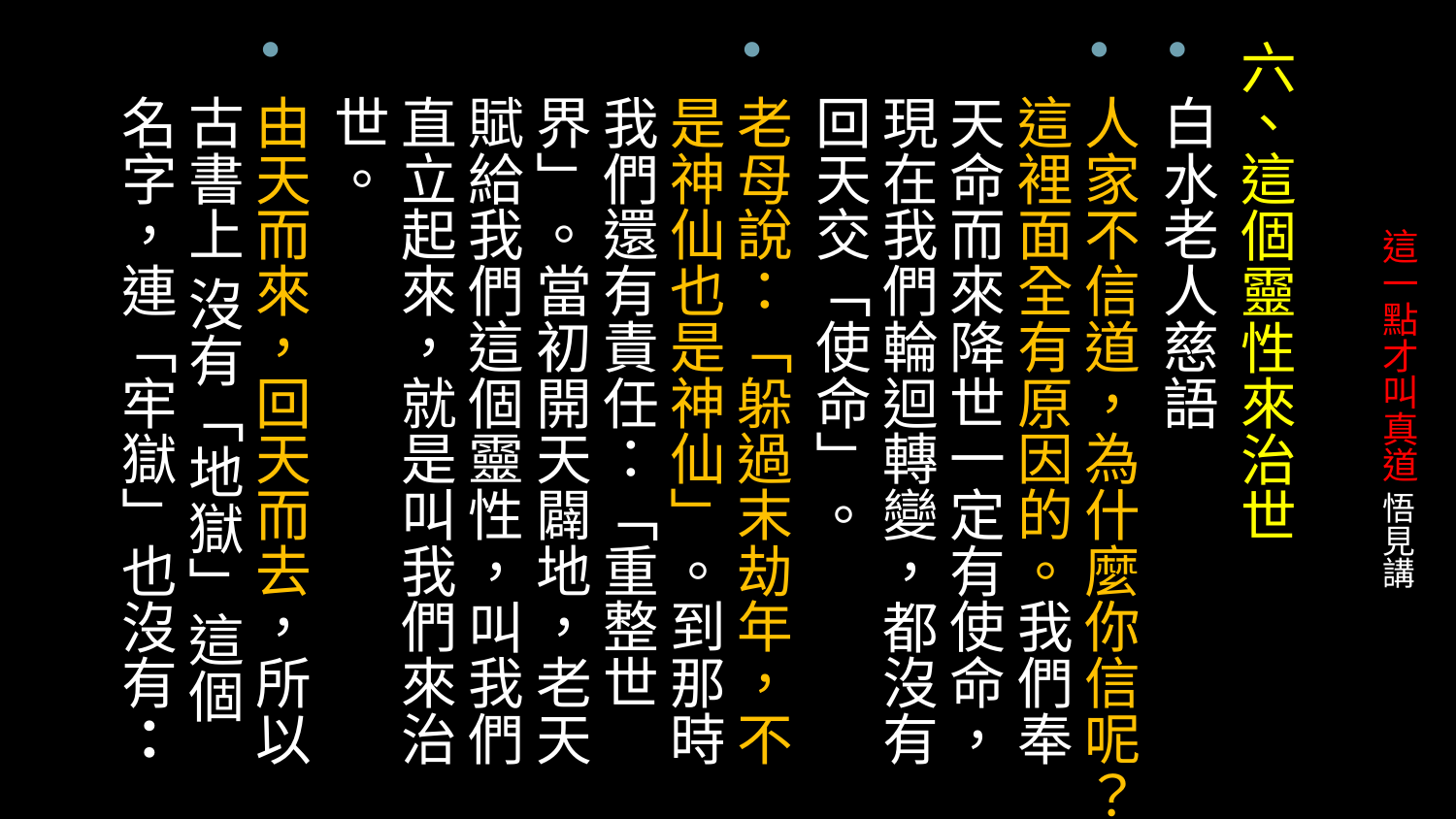

六、這個靈性來治世
白水老人慈語
人家不信道，為什麼你信呢？這裡面全有原因的。我們奉天命而來降世一定有使命，現在我們輪迴轉變，都沒有回天交「使命」。
老母說：「躲過末劫年，不是神仙也是神仙」。到那時我們還有責任：「重整世界」。當初開天闢地，老天賦給我們這個靈性，叫我們直立起來，就是叫我們來治世。
由天而來，回天而去，所以古書上 沒有「地獄」這個名字，連「牢獄」也沒有：

# 這一點才叫真道 悟見講